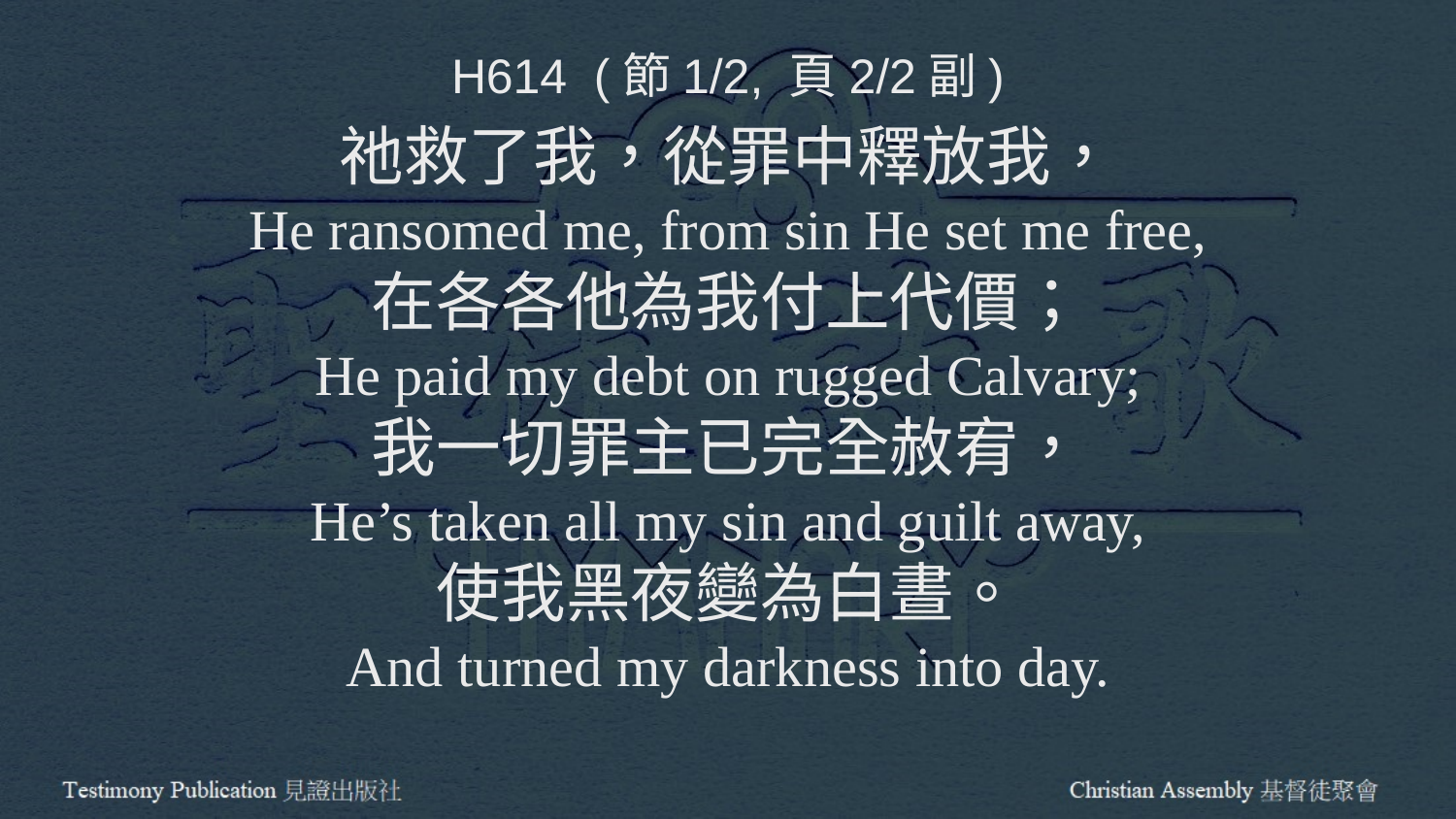

H614  (節1/2, 頁2/2副)
祂救了我，從罪中釋放我，
He ransomed me, from sin He set me free,
在各各他為我付上代價；
He paid my debt on rugged Calvary;
我一切罪主已完全赦宥，
He’s taken all my sin and guilt away,
使我黑夜變為白晝。
And turned my darkness into day.